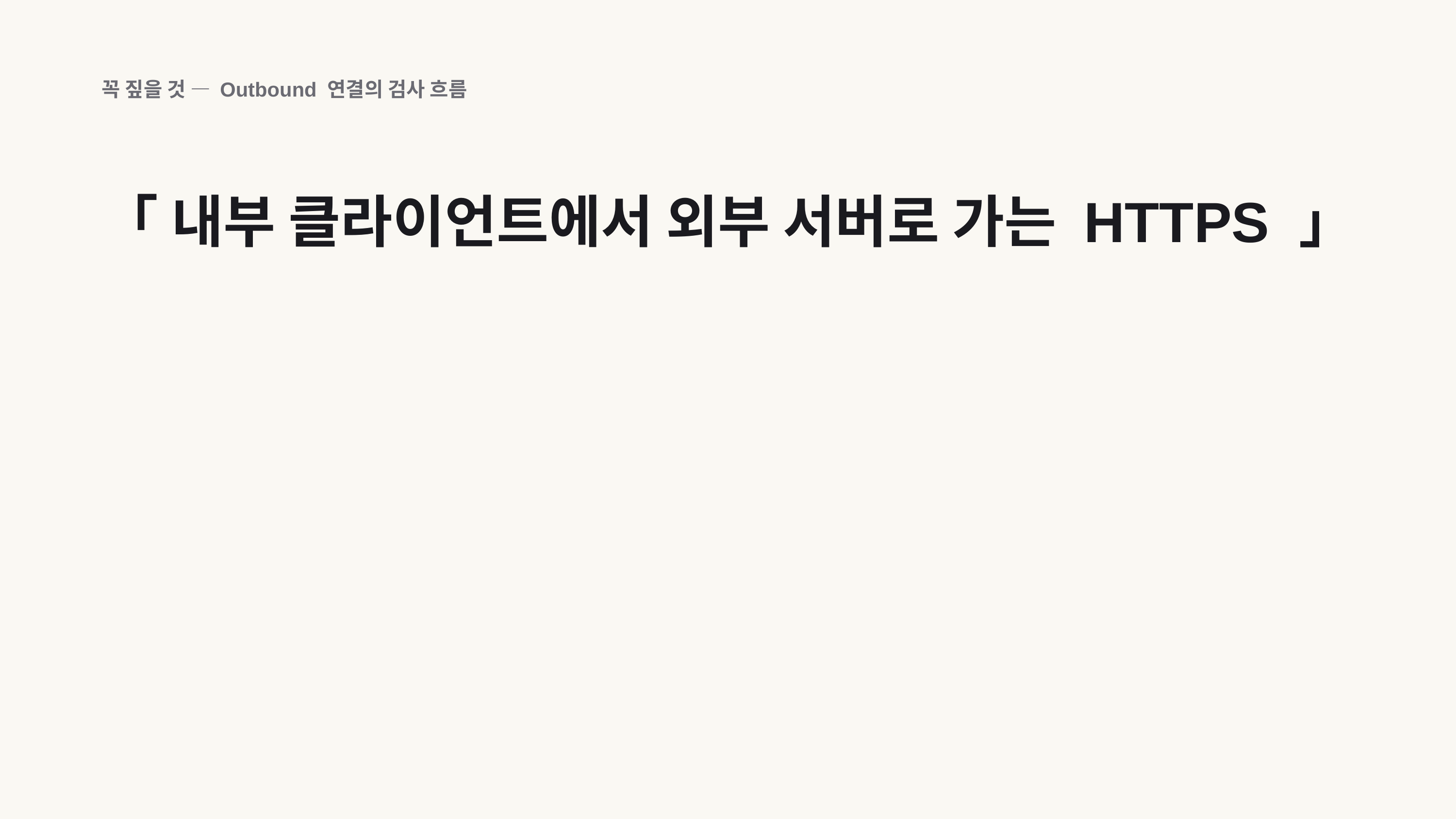

꼭 짚을 것 — Outbound 연결의 검사 흐름
「 내부 클라이언트에서 외부 서버로 가는 HTTPS 」